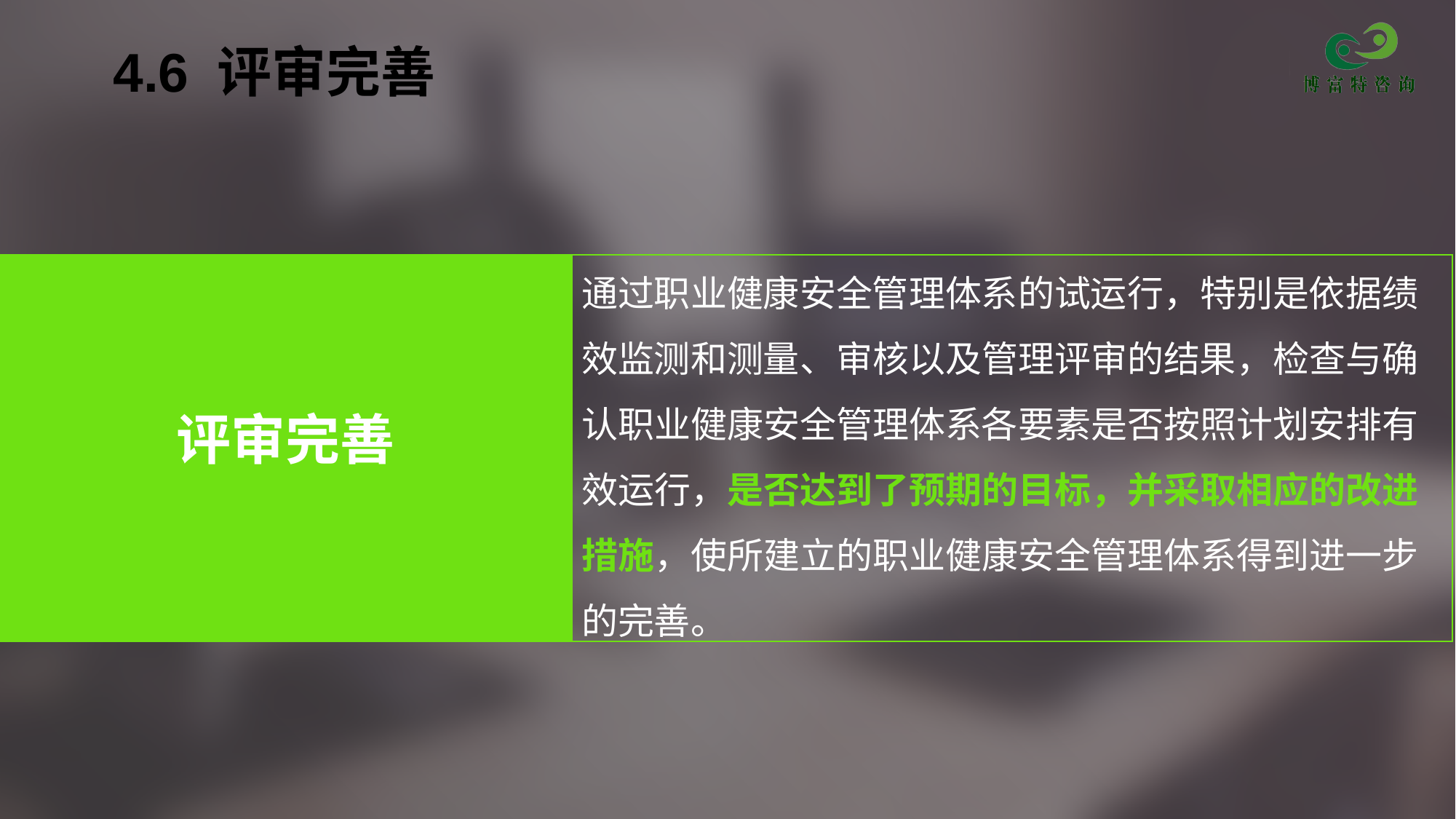

# 4.6 评审完善
通过职业健康安全管理体系的试运行，特别是依据绩效监测和测量、审核以及管理评审的结果，检查与确认职业健康安全管理体系各要素是否按照计划安排有效运行，是否达到了预期的目标，并采取相应的改进措施，使所建立的职业健康安全管理体系得到进一步的完善。

评审完善